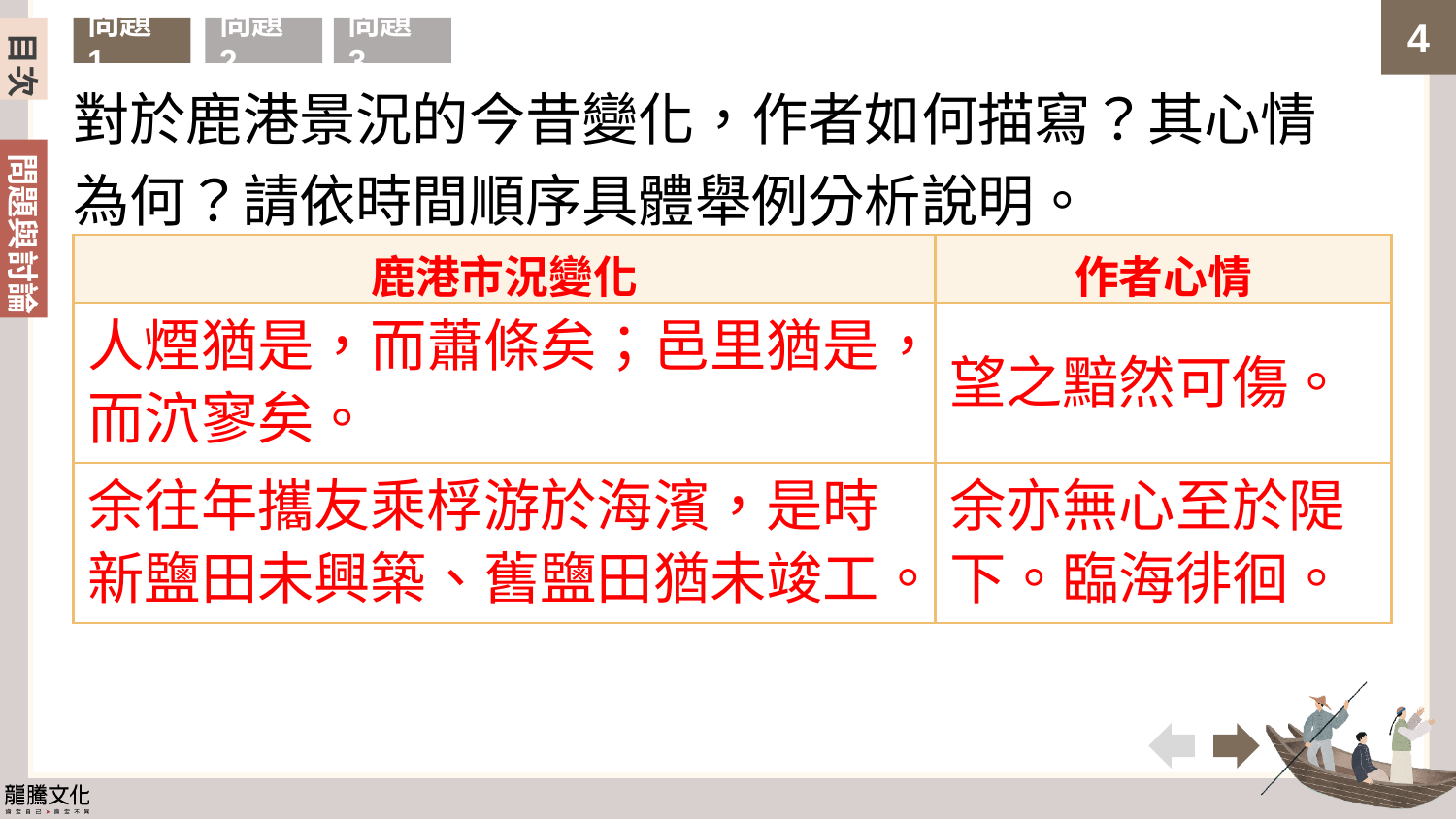

目次
問題1
問題2
問題3
對於鹿港景況的今昔變化，作者如何描寫？其心情為何？請依時間順序具體舉例分析說明。
| 鹿港市況變化 | 作者心情 |
| --- | --- |
| 人煙猶是，而蕭條矣；邑里猶是，而泬寥矣。 | 望之黯然可傷。 |
| 余往年攜友乘桴游於海濱，是時新鹽田未興築、舊鹽田猶未竣工。 | 余亦無心至於隄下。臨海徘徊。 |